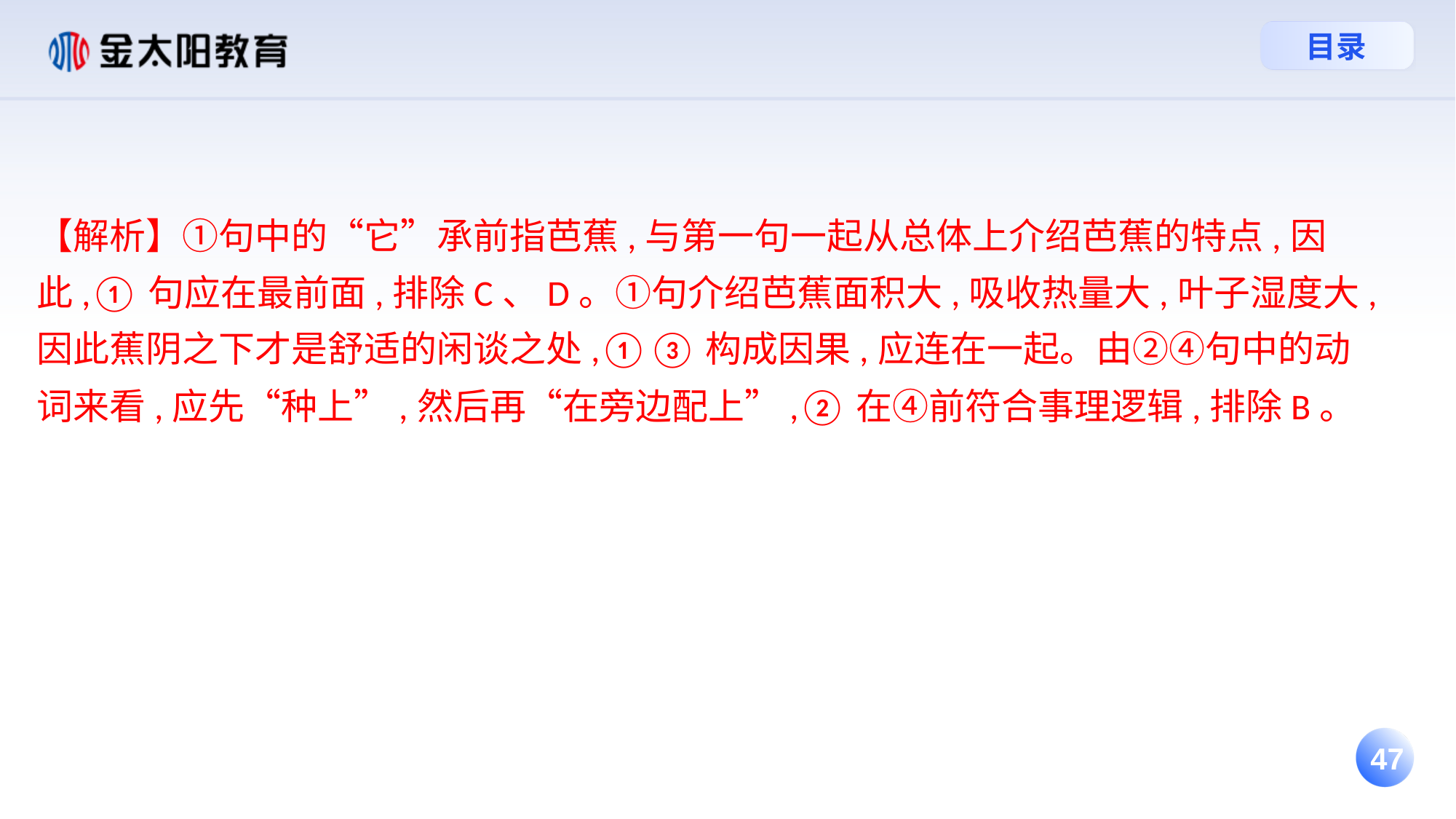

【解析】①句中的“它”承前指芭蕉,与第一句一起从总体上介绍芭蕉的特点,因此,①句应在最前面,排除C、D。①句介绍芭蕉面积大,吸收热量大,叶子湿度大,因此蕉阴之下才是舒适的闲谈之处,①③构成因果,应连在一起。由②④句中的动词来看,应先“种上”,然后再“在旁边配上”,②在④前符合事理逻辑,排除B。